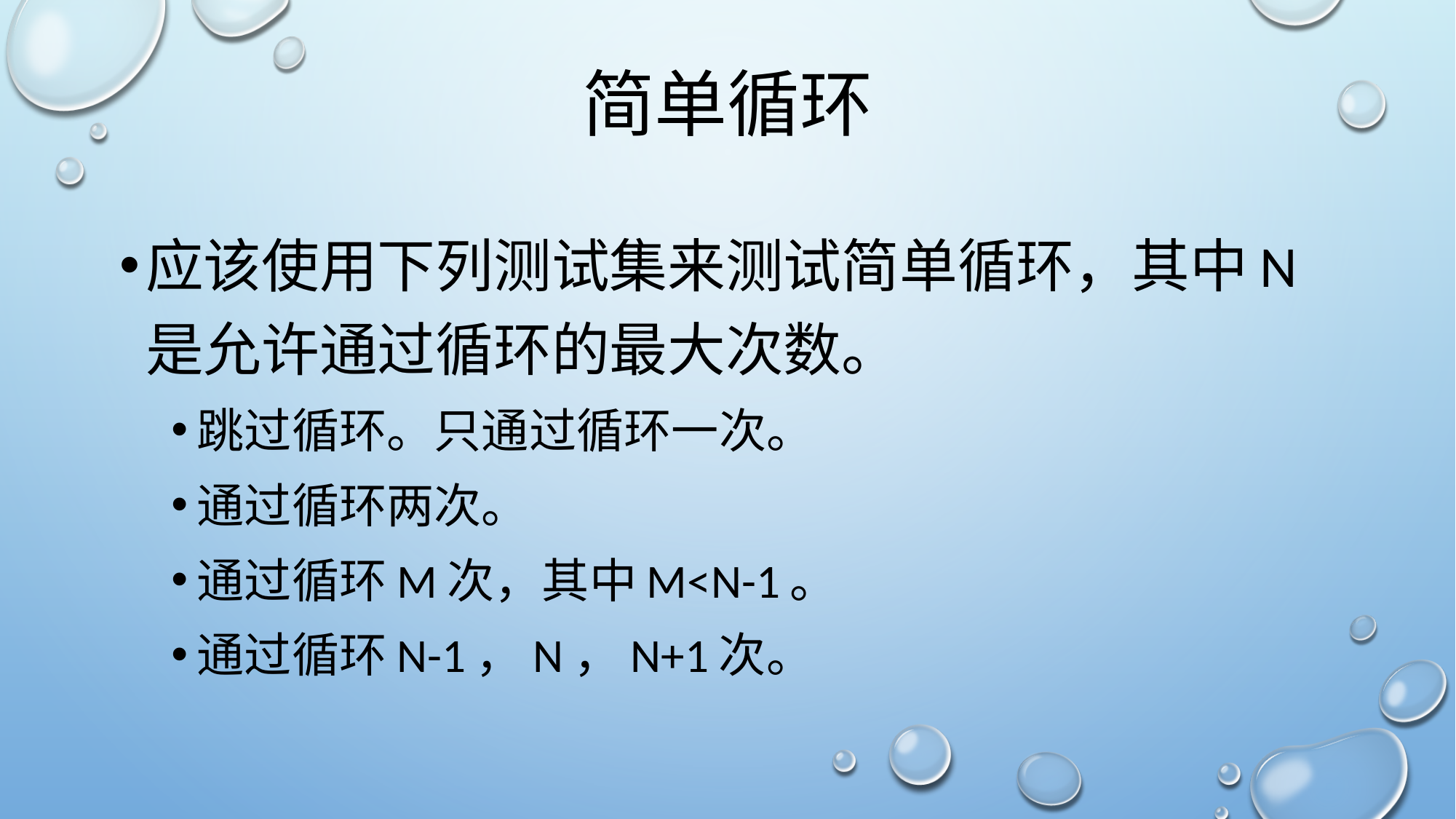

# 简单循环
应该使用下列测试集来测试简单循环，其中n是允许通过循环的最大次数。
跳过循环。只通过循环一次。
通过循环两次。
通过循环m次，其中m<n-1。
通过循环n-1，n，n+1次。